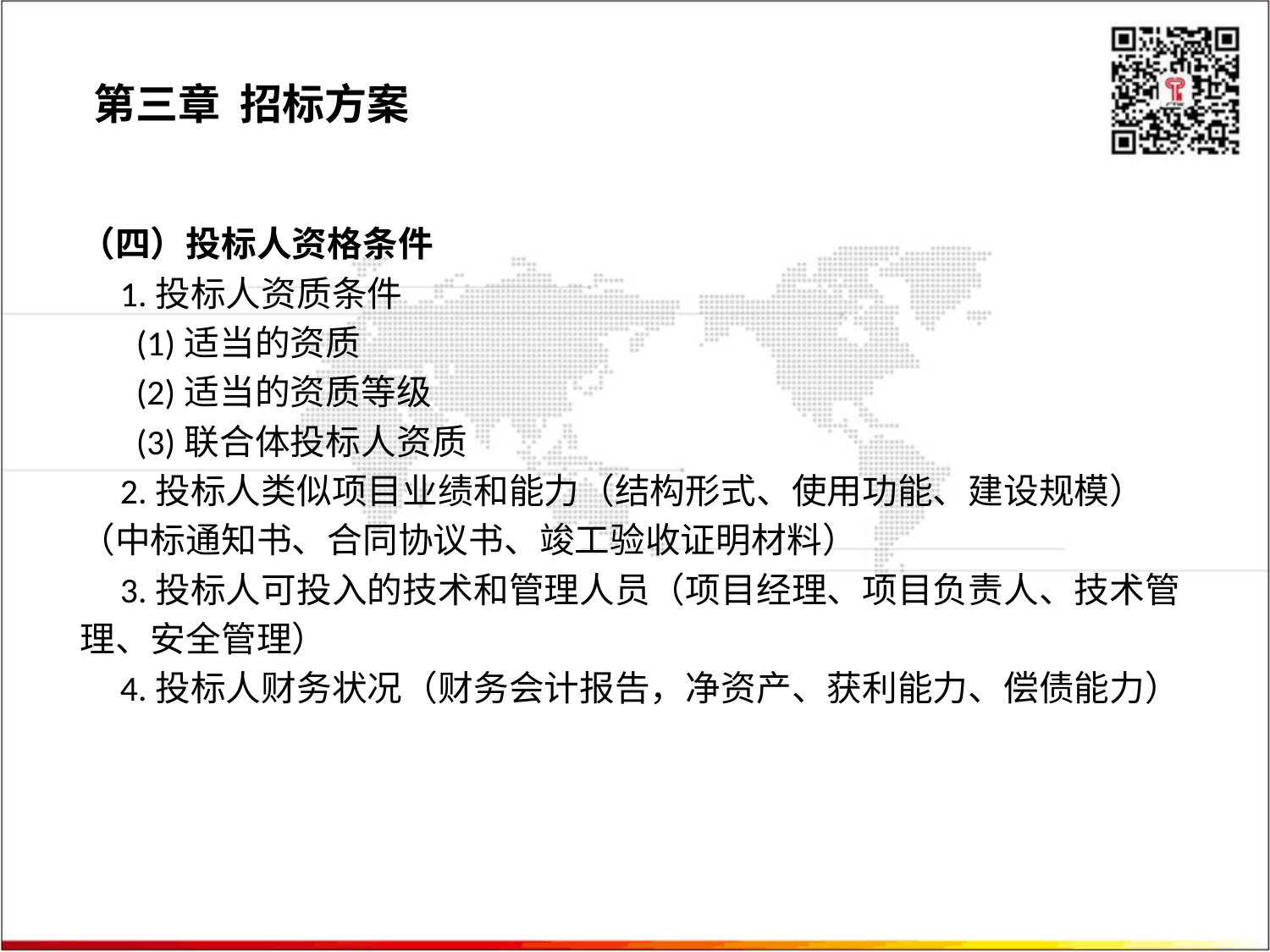

第三章  招标方案
（四）投标人资格条件
     1.投标人资质条件
       (1)适当的资质
       (2)适当的资质等级
       (3)联合体投标人资质
     2.投标人类似项目业绩和能力（结构形式、使用功能、建设规模）（中标通知书、合同协议书、竣工验收证明材料）
     3.投标人可投入的技术和管理人员（项目经理、项目负责人、技术管理、安全管理）
     4.投标人财务状况（财务会计报告，净资产、获利能力、偿债能力）